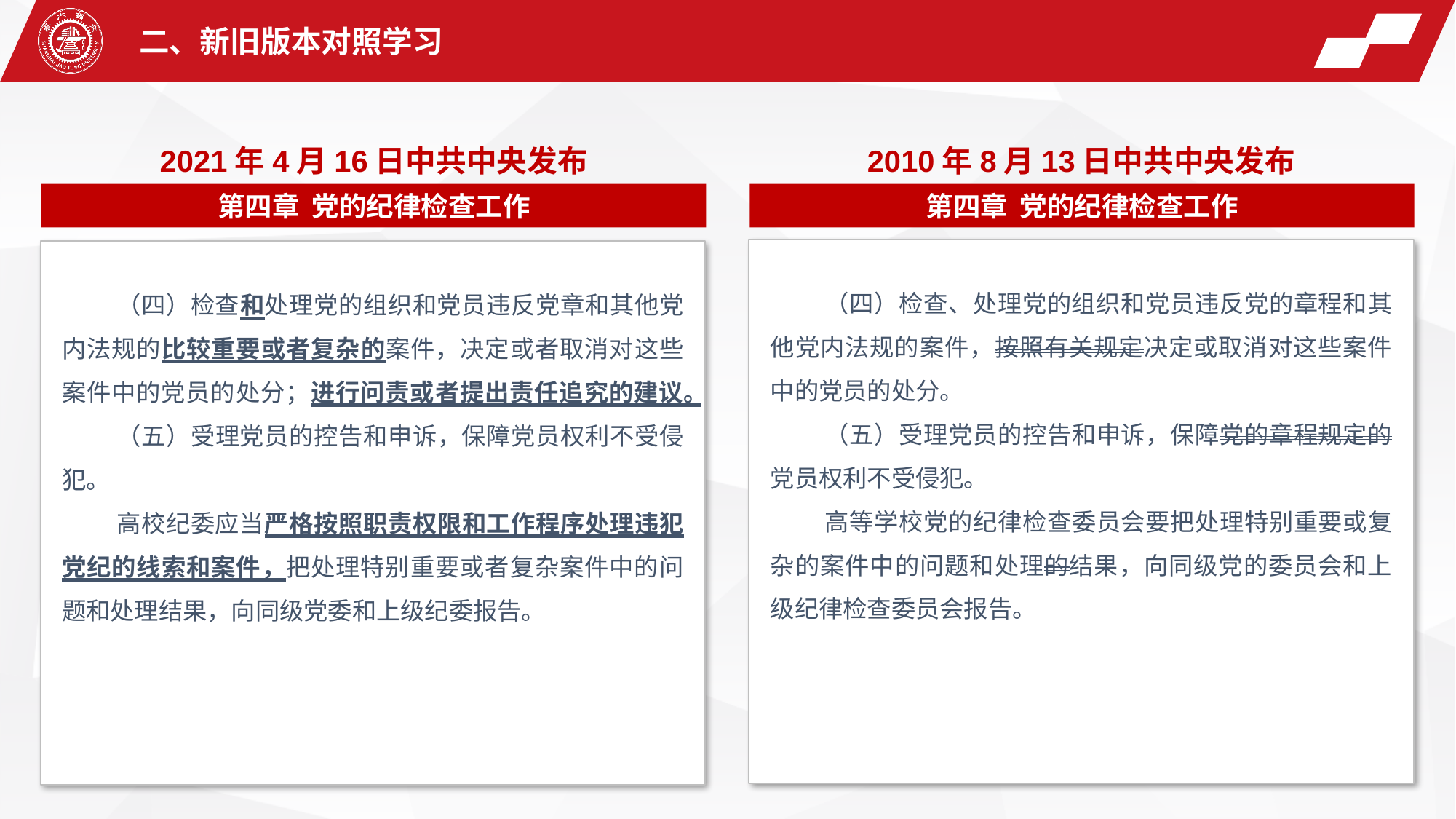

二、新旧版本对照学习
2021年4月16日中共中央发布
2010年8月13日中共中央发布
第四章  党的纪律检查工作
第四章  党的纪律检查工作

（四）检查、处理党的组织和党员违反党的章程和其他党内法规的案件，按照有关规定决定或取消对这些案件中的党员的处分。
（五）受理党员的控告和申诉，保障党的章程规定的党员权利不受侵犯。
高等学校党的纪律检查委员会要把处理特别重要或复杂的案件中的问题和处理的结果，向同级党的委员会和上级纪律检查委员会报告。

（四）检查和处理党的组织和党员违反党章和其他党内法规的比较重要或者复杂的案件，决定或者取消对这些案件中的党员的处分；进行问责或者提出责任追究的建议。
（五）受理党员的控告和申诉，保障党员权利不受侵犯。
高校纪委应当严格按照职责权限和工作程序处理违犯党纪的线索和案件，把处理特别重要或者复杂案件中的问题和处理结果，向同级党委和上级纪委报告。